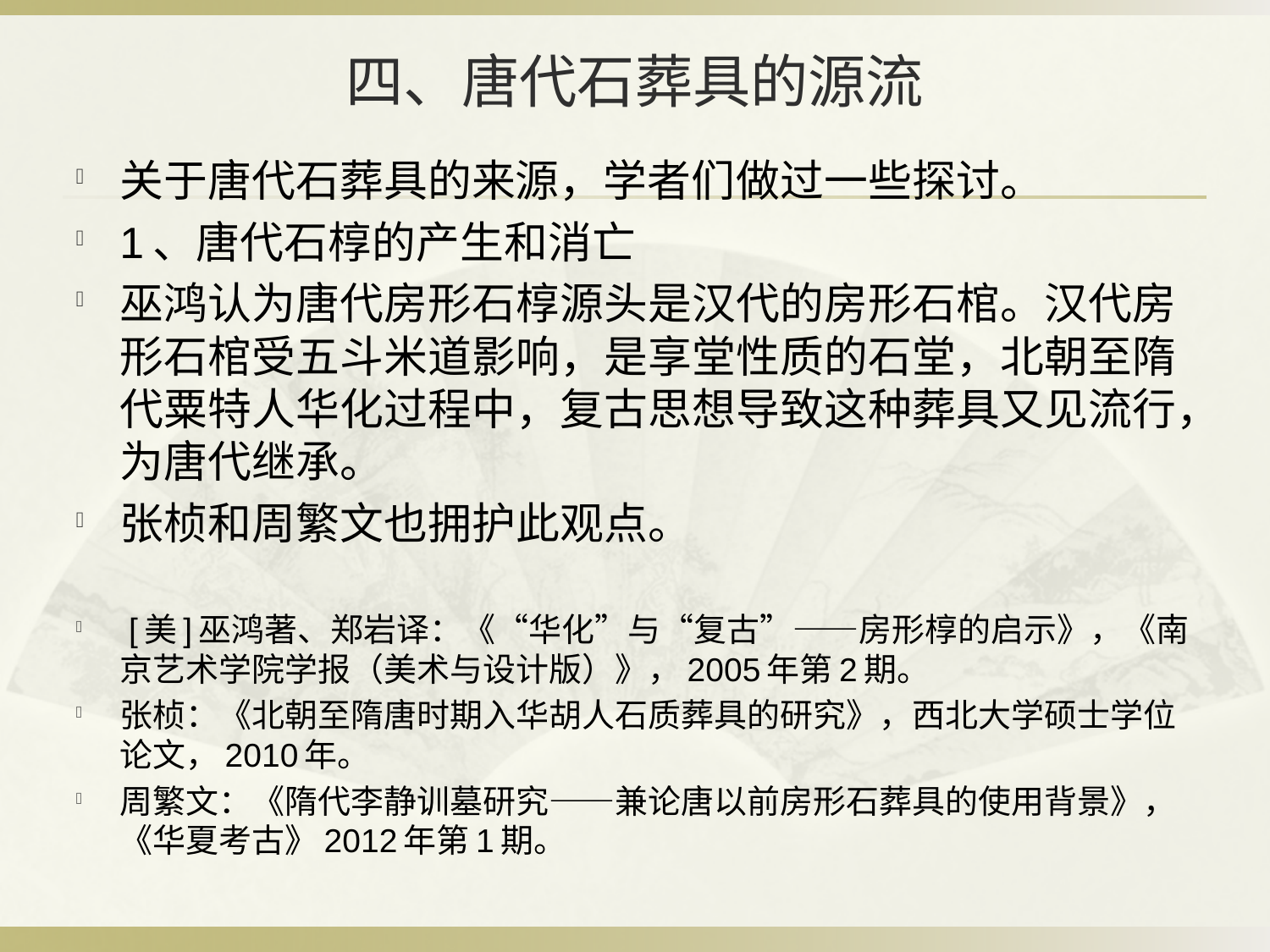

# 四、唐代石葬具的源流
关于唐代石葬具的来源，学者们做过一些探讨。
1、唐代石椁的产生和消亡
巫鸿认为唐代房形石椁源头是汉代的房形石棺。汉代房形石棺受五斗米道影响，是享堂性质的石堂，北朝至隋代粟特人华化过程中，复古思想导致这种葬具又见流行，为唐代继承。
张桢和周繁文也拥护此观点。

 [美]巫鸿著、郑岩译：《“华化”与“复古”——房形椁的启示》，《南京艺术学院学报（美术与设计版）》，2005年第2期。
张桢：《北朝至隋唐时期入华胡人石质葬具的研究》，西北大学硕士学位论文，2010年。
周繁文：《隋代李静训墓研究——兼论唐以前房形石葬具的使用背景》，《华夏考古》2012年第1期。